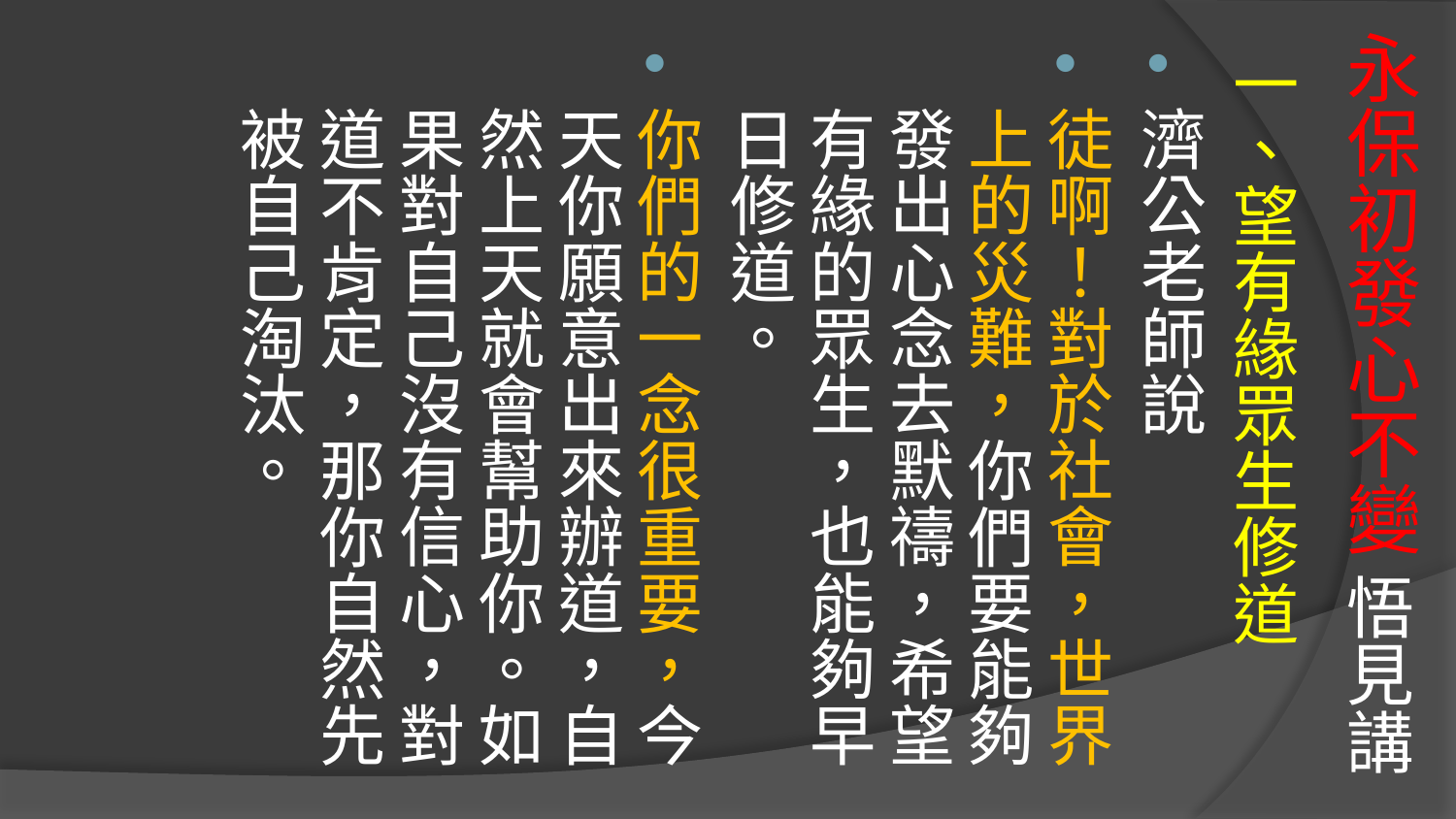

# 永保初發心不變 悟見講
一、望有緣眾生修道
濟公老師說
徒啊！對於社會，世界上的災難，你們要能夠發出心念去默禱，希望有緣的眾生，也能夠早日修道。
你們的一念很重要，今天你願意出來辦道，自然上天就會幫助你。如果對自己沒有信心，對道不肯定，那你自然先被自己淘汰。